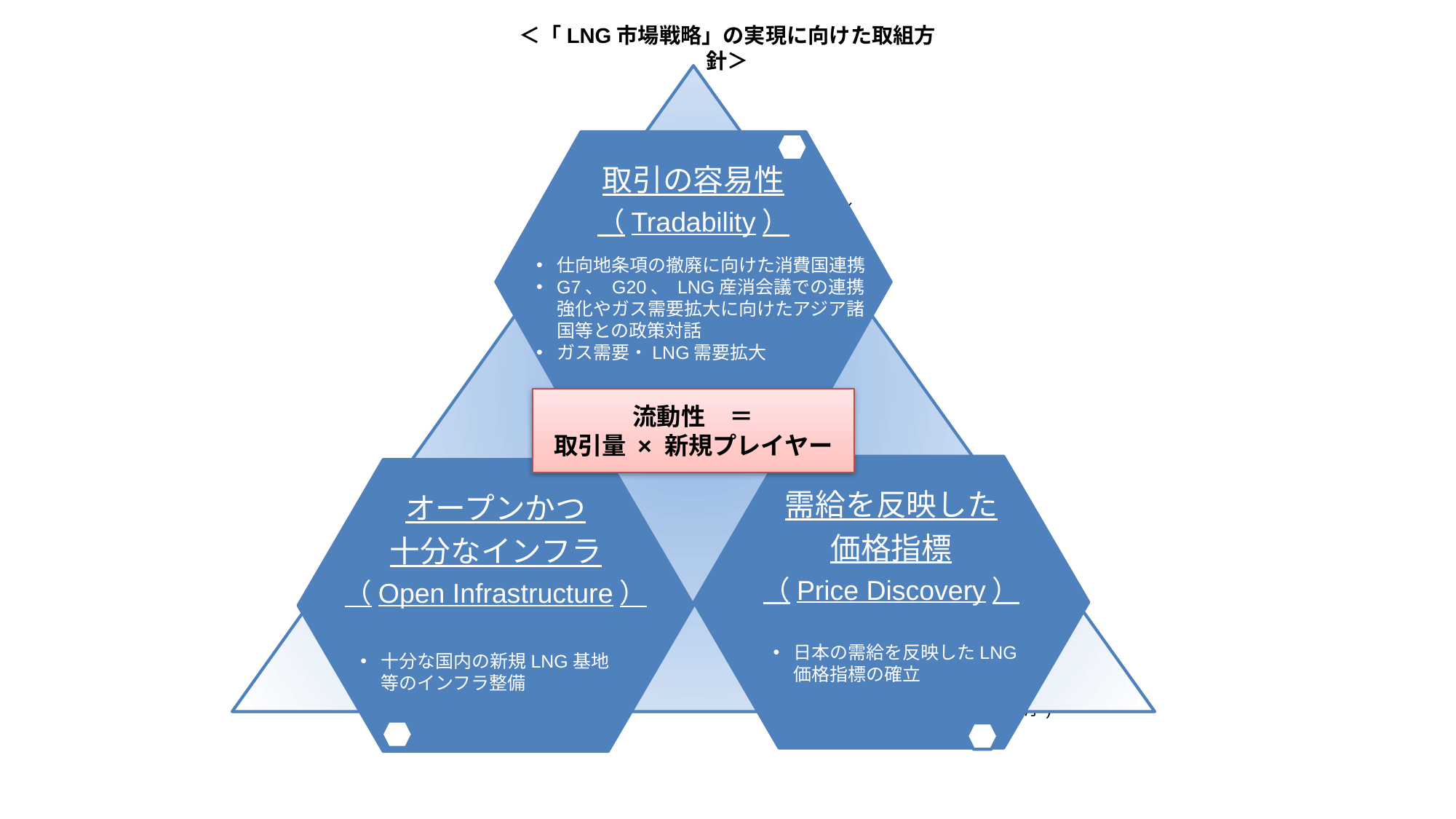

＜「LNG市場戦略」の実現に向けた取組方針＞

取引の容易性
（Tradability）

需給を反映した
価格指標
（Price Discovery）
オープンかつ
十分なインフラ
（Open Infrastructure）

仕向地条項の撤廃に向けた消費国連携
G7、 G20、 LNG産消会議での連携強化やガス需要拡大に向けたアジア諸国等との政策対話
ガス需要・LNG需要拡大

流動性　＝
取引量 × 新規プレイヤー
日本の需給を反映したLNG価格指標の確立
十分な国内の新規LNG基地等のインフラ整備
(出典:資源エネルギー庁)